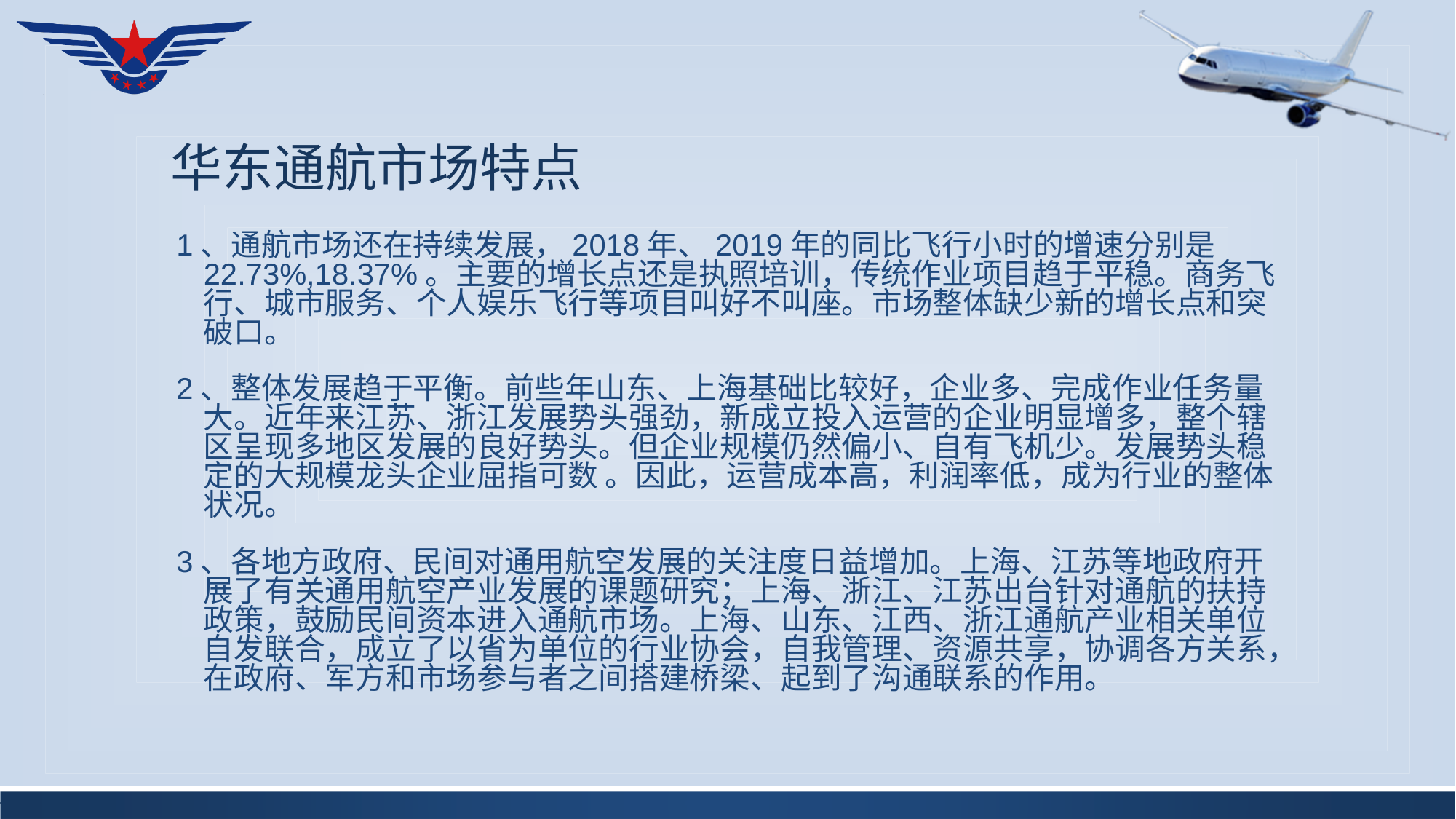

华东通航市场特点
1、通航市场还在持续发展，2018年、2019年的同比飞行小时的增速分别是22.73%,18.37%。主要的增长点还是执照培训，传统作业项目趋于平稳。商务飞行、城市服务、个人娱乐飞行等项目叫好不叫座。市场整体缺少新的增长点和突破口。
2、整体发展趋于平衡。前些年山东、上海基础比较好，企业多、完成作业任务量大。近年来江苏、浙江发展势头强劲，新成立投入运营的企业明显增多，整个辖区呈现多地区发展的良好势头。但企业规模仍然偏小、自有飞机少。发展势头稳定的大规模龙头企业屈指可数 。因此，运营成本高，利润率低，成为行业的整体状况。
3、各地方政府、民间对通用航空发展的关注度日益增加。上海、江苏等地政府开展了有关通用航空产业发展的课题研究；上海、浙江、江苏出台针对通航的扶持政策，鼓励民间资本进入通航市场。上海、山东、江西、浙江通航产业相关单位自发联合，成立了以省为单位的行业协会，自我管理、资源共享，协调各方关系，在政府、军方和市场参与者之间搭建桥梁、起到了沟通联系的作用。